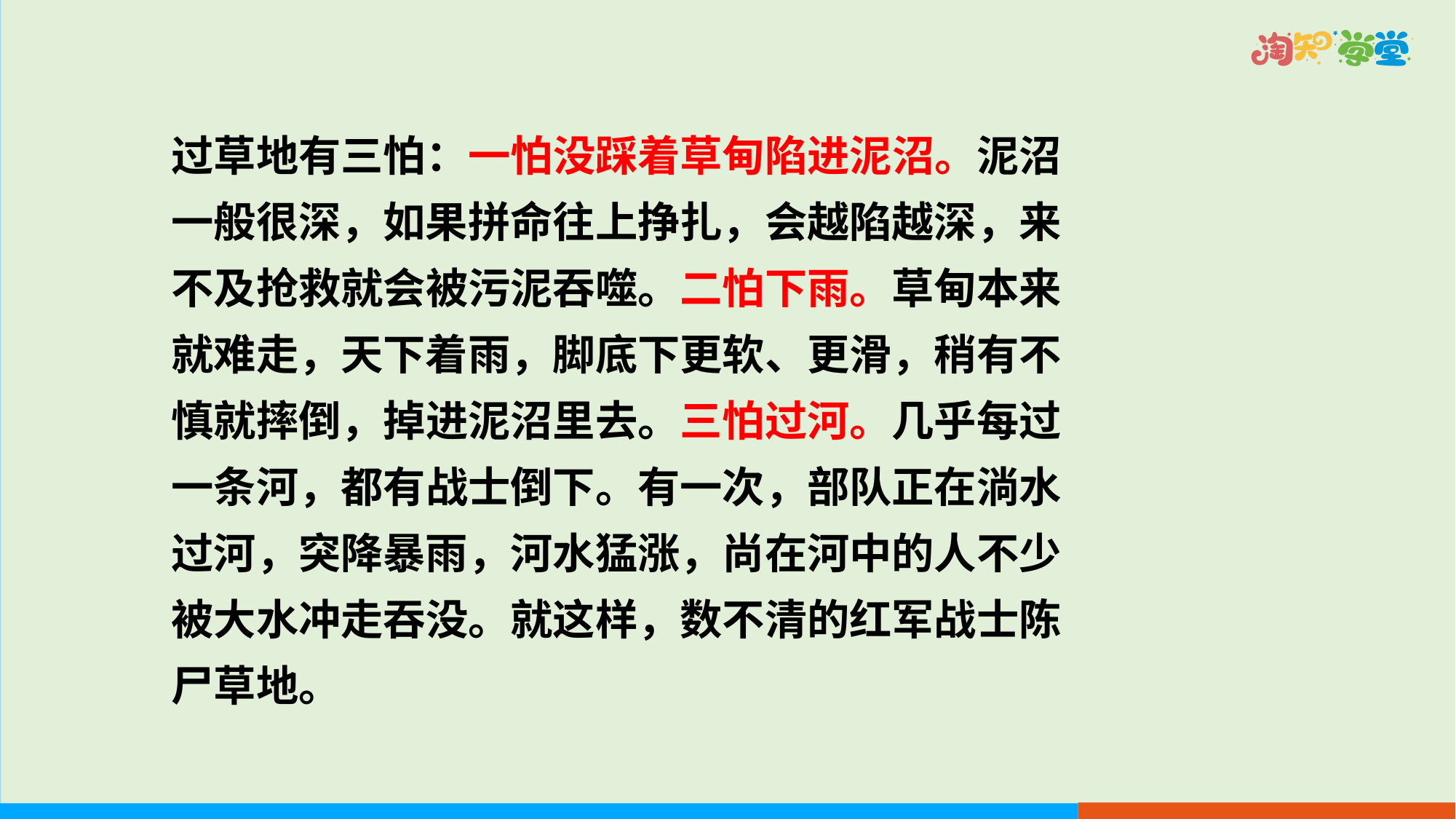

过草地有三怕：一怕没踩着草甸陷进泥沼。泥沼一般很深，如果拼命往上挣扎，会越陷越深，来不及抢救就会被污泥吞噬。二怕下雨。草甸本来就难走，天下着雨，脚底下更软、更滑，稍有不慎就摔倒，掉进泥沼里去。三怕过河。几乎每过一条河，都有战士倒下。有一次，部队正在淌水过河，突降暴雨，河水猛涨，尚在河中的人不少被大水冲走吞没。就这样，数不清的红军战士陈尸草地。